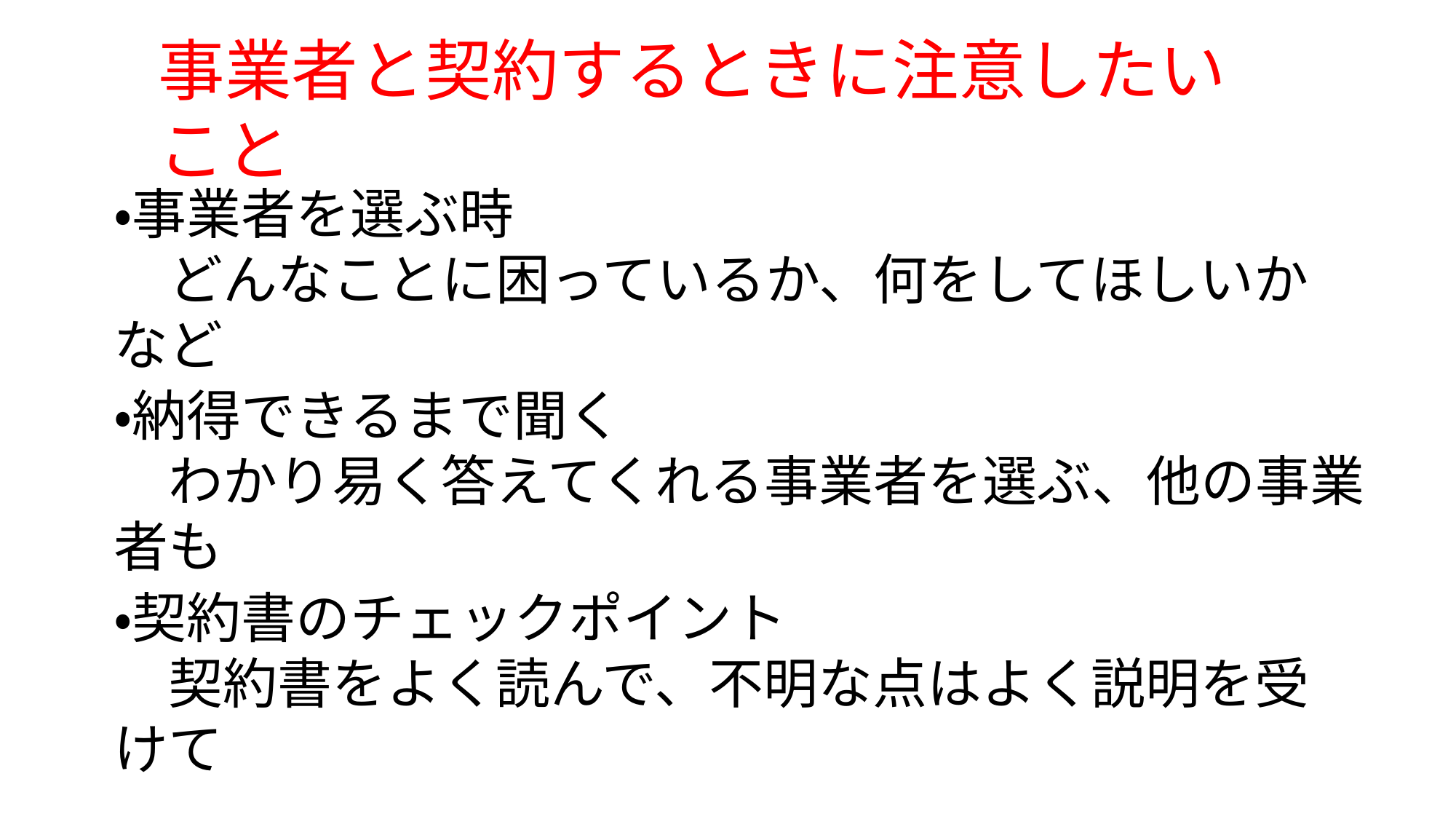

事業者と契約するときに注意したいこと
・事業者を選ぶ時
　どんなことに困っているか、何をしてほしいかなど
・納得できるまで聞く
　わかり易く答えてくれる事業者を選ぶ、他の事業者も
・契約書のチェックポイント
　契約書をよく読んで、不明な点はよく説明を受けて